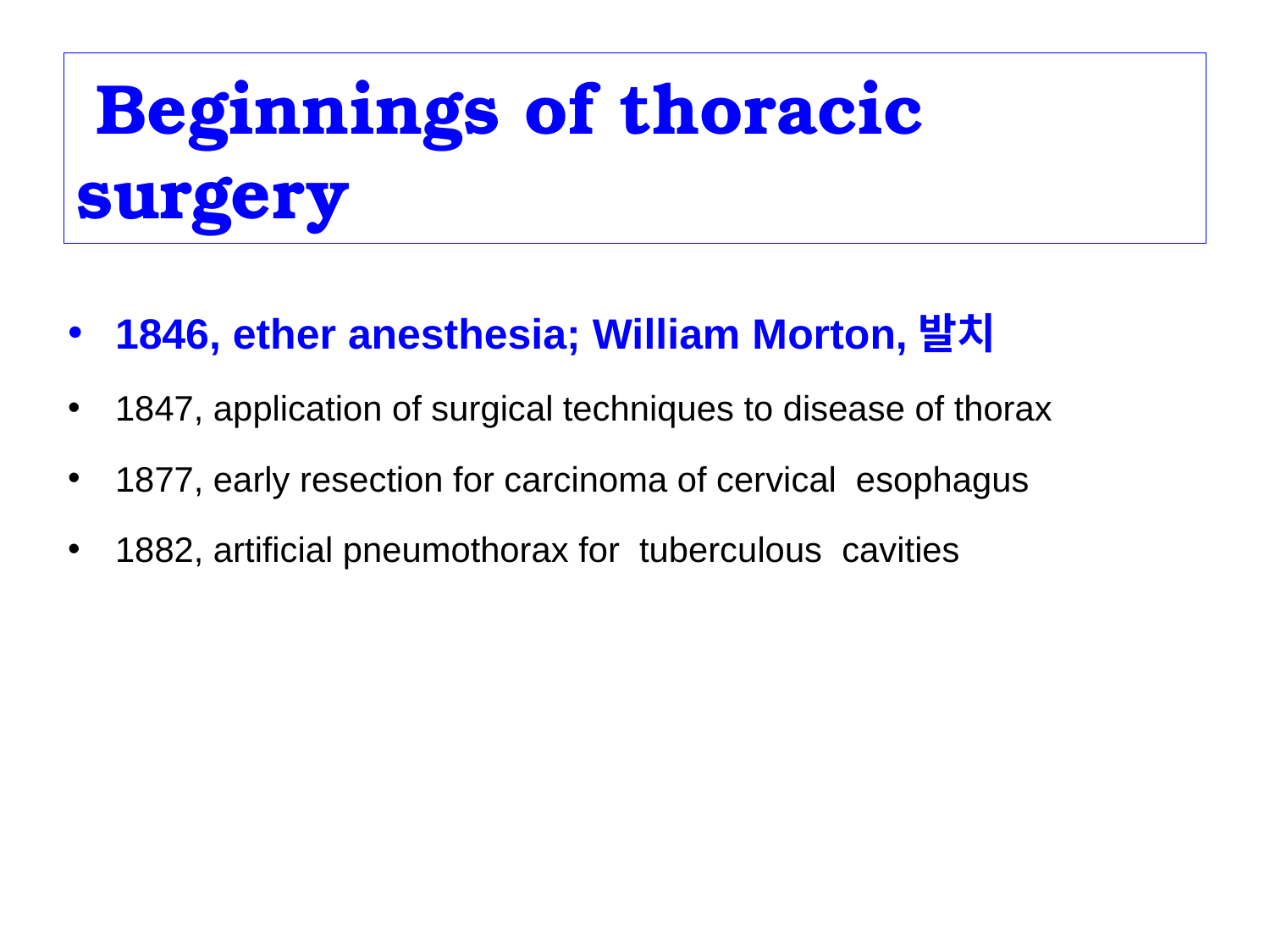

# Beginnings of thoracic surgery
1846, ether anesthesia; William Morton,발치
1847, application of surgical techniques to disease of thorax
1877, early resection for carcinoma of cervical  esophagus
1882, artificial pneumothorax for  tuberculous  cavities